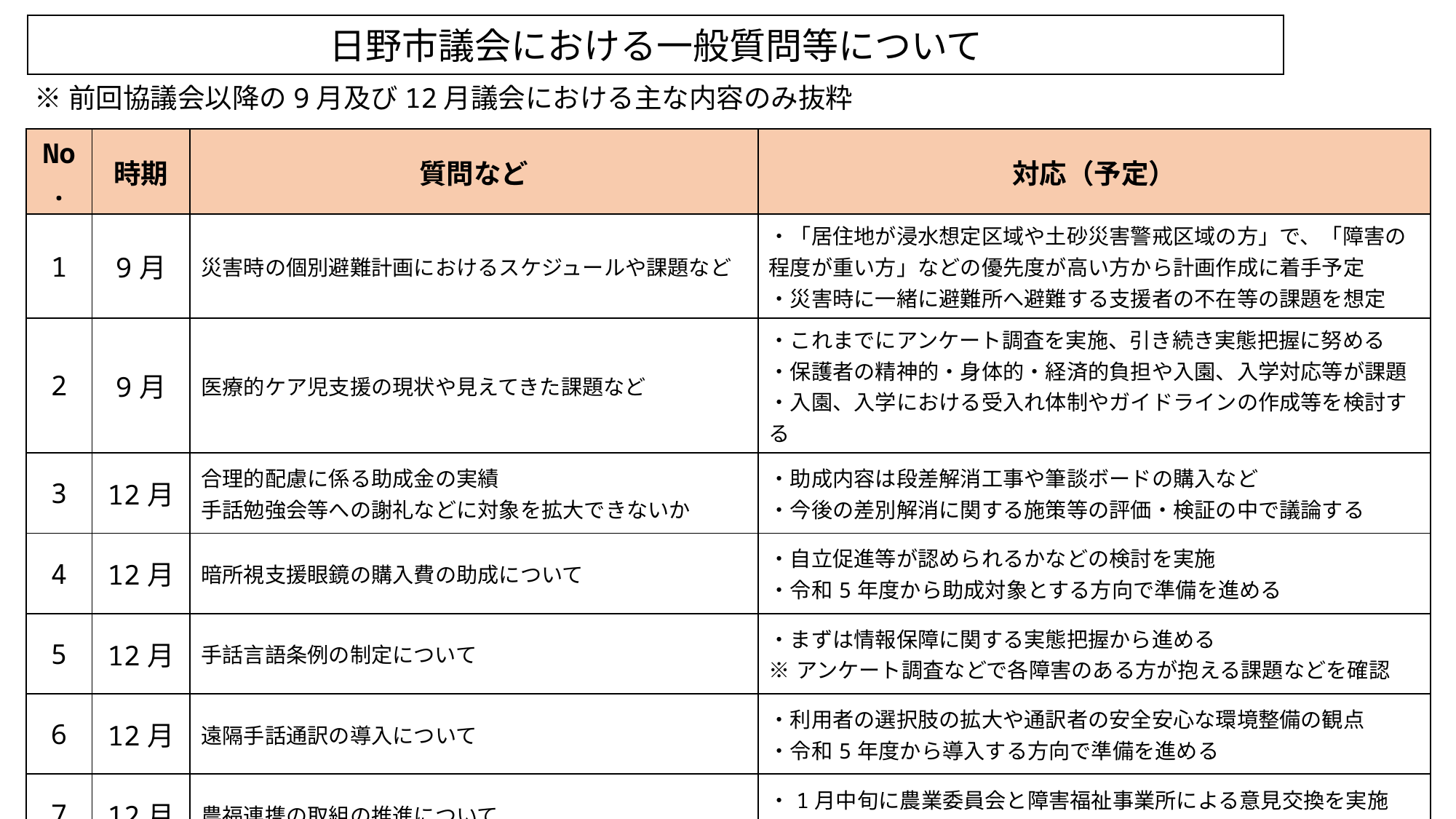

日野市議会における一般質問等について
※前回協議会以降の9月及び12月議会における主な内容のみ抜粋
| No. | 時期 | 質問など | 対応（予定） |
| --- | --- | --- | --- |
| 1 | 9月 | 災害時の個別避難計画におけるスケジュールや課題など | ・「居住地が浸水想定区域や土砂災害警戒区域の方」で、「障害の程度が重い方」などの優先度が高い方から計画作成に着手予定 ・災害時に一緒に避難所へ避難する支援者の不在等の課題を想定 |
| 2 | 9月 | 医療的ケア児支援の現状や見えてきた課題など | ・これまでにアンケート調査を実施、引き続き実態把握に努める ・保護者の精神的・身体的・経済的負担や入園、入学対応等が課題 ・入園、入学における受入れ体制やガイドラインの作成等を検討する |
| 3 | 12月 | 合理的配慮に係る助成金の実績 手話勉強会等への謝礼などに対象を拡大できないか | ・助成内容は段差解消工事や筆談ボードの購入など ・今後の差別解消に関する施策等の評価・検証の中で議論する |
| 4 | 12月 | 暗所視支援眼鏡の購入費の助成について | ・自立促進等が認められるかなどの検討を実施 ・令和5年度から助成対象とする方向で準備を進める |
| 5 | 12月 | 手話言語条例の制定について | ・まずは情報保障に関する実態把握から進める ※アンケート調査などで各障害のある方が抱える課題などを確認 |
| 6 | 12月 | 遠隔手話通訳の導入について | ・利用者の選択肢の拡大や通訳者の安全安心な環境整備の観点 ・令和5年度から導入する方向で準備を進める |
| 7 | 12月 | 農福連携の取組の推進について | ・1月中旬に農業委員会と障害福祉事業所による意見交換を実施 →すでに連携している取組もあるため、まずは見える化などに着手 |